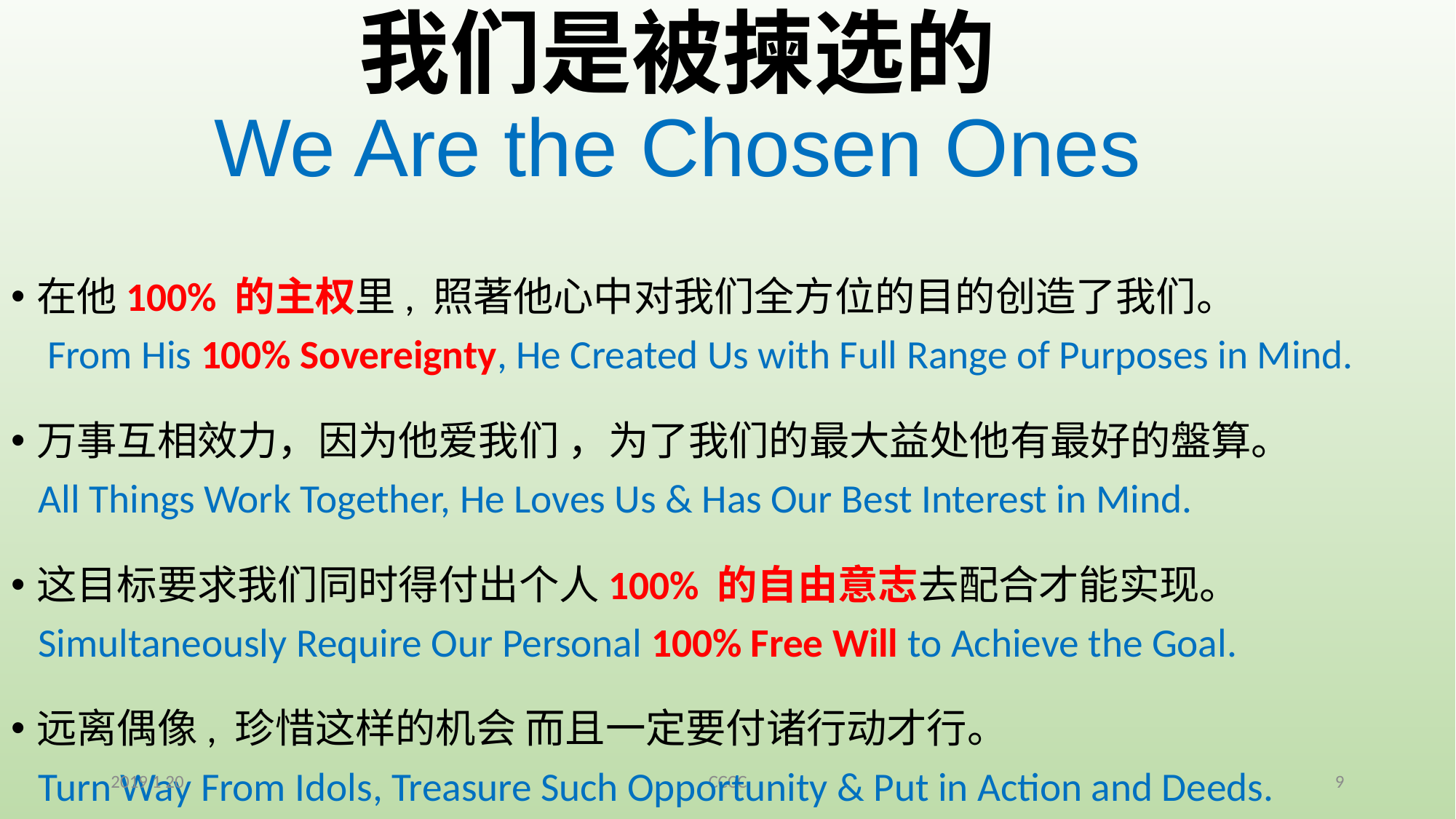

# 我们是被揀选的 We Are the Chosen Ones
在他100% 的主权里, 照著他心中对我们全方位的目的创造了我们。
    From His 100% Sovereignty, He Created Us with Full Range of Purposes in Mind.

万事互相效力，因为他爱我们 ，为了我们的最大益处他有最好的盤算。
   All Things Work Together, He Loves Us & Has Our Best Interest in Mind.

这目标要求我们同时得付出个人100% 的自由意志去配合才能实现。
   Simultaneously Require Our Personal 100% Free Will to Achieve the Goal.

远离偶像, 珍惜这样的机会 而且一定要付诸行动才行。
   Turn Way From Idols, Treasure Such Opportunity & Put in Action and Deeds.
2019 1 20
CCCC
9